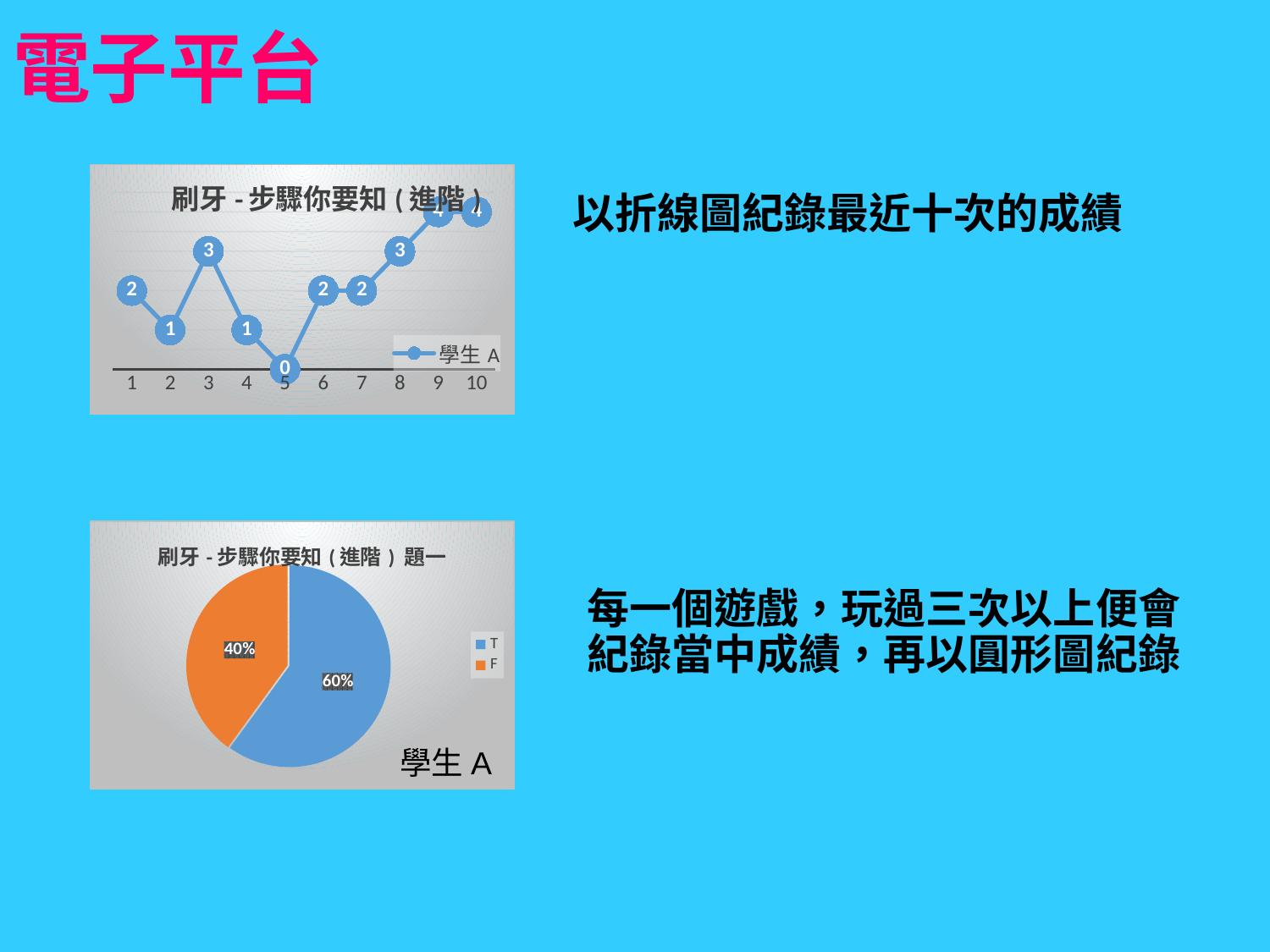

電子平台
以折線圖紀錄最近十次的成績

[unsupported chart]

### Chart: 刷牙-步驟你要知(進階) 題一

| Category | 刷牙-步驟你要知(高階) 題一 |
|---|---|
| T | 3.0 |
| F | 2.0 |
每一個遊戲，玩過三次以上便會紀錄當中成績，再以圓形圖紀錄
學生A